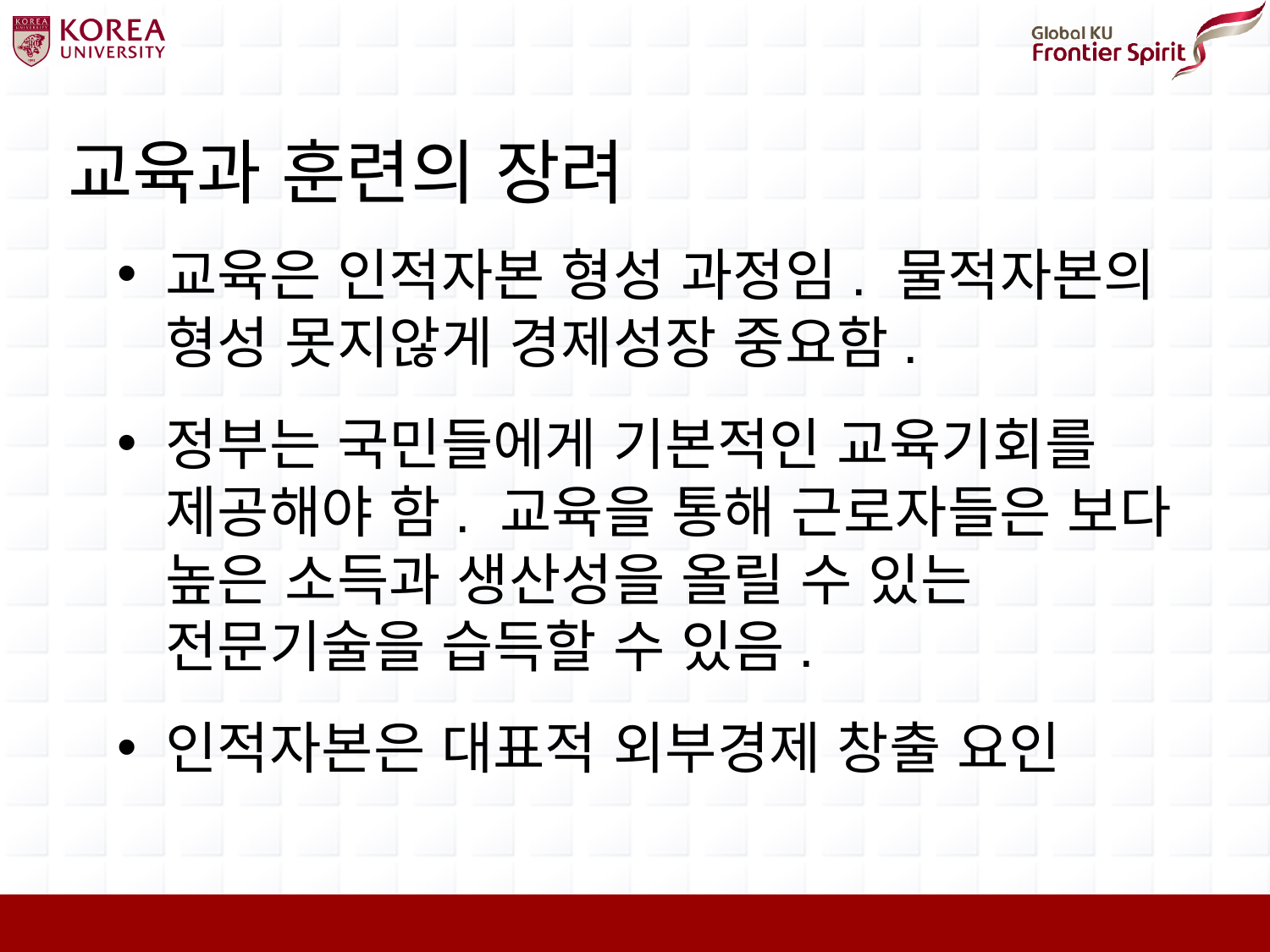

# 교육과 훈련의 장려
교육은 인적자본 형성 과정임. 물적자본의 형성 못지않게 경제성장 중요함.
정부는 국민들에게 기본적인 교육기회를 제공해야 함. 교육을 통해 근로자들은 보다 높은 소득과 생산성을 올릴 수 있는 전문기술을 습득할 수 있음.
인적자본은 대표적 외부경제 창출 요인